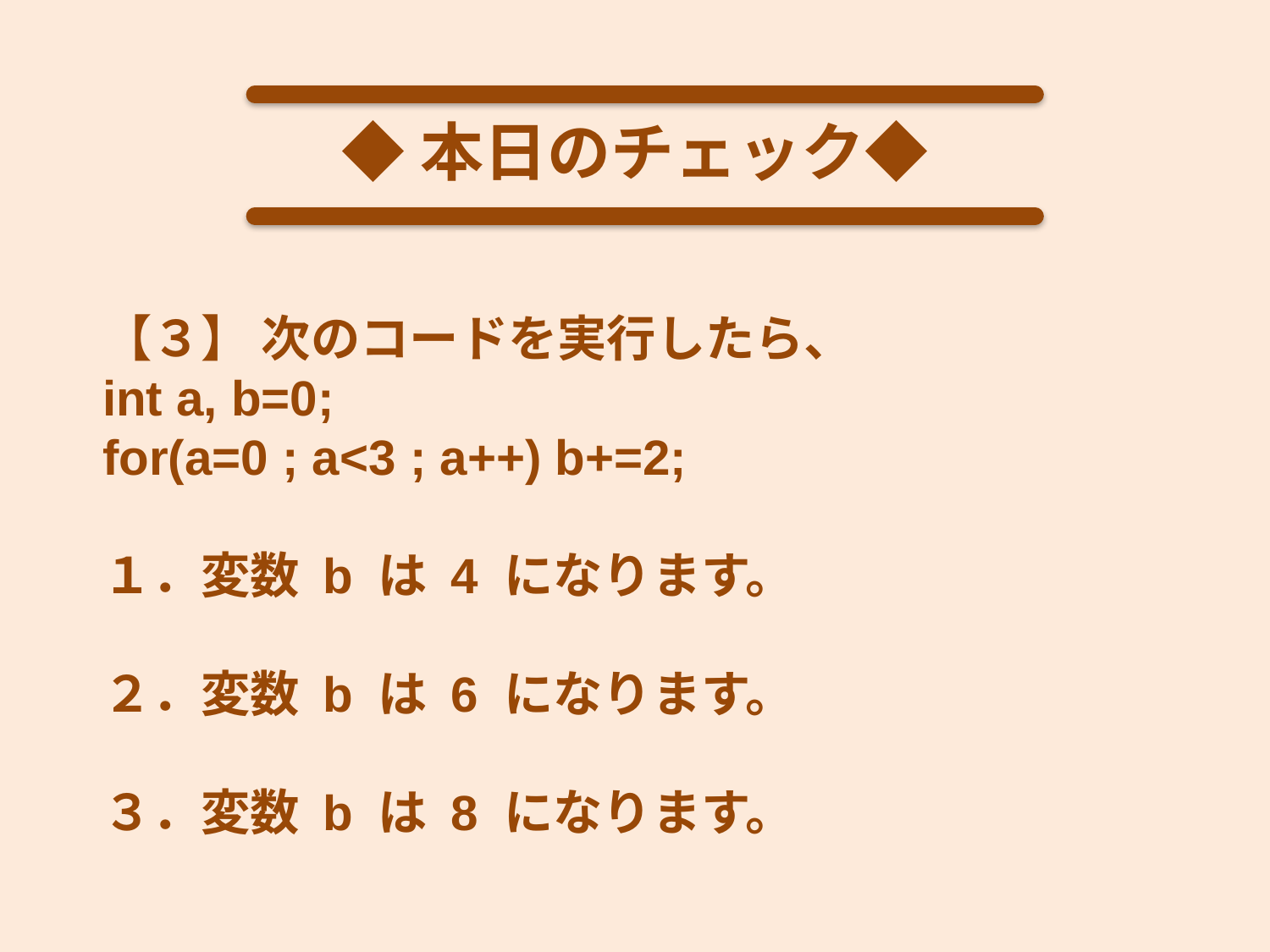

◆本日のチェック◆

【３】 次のコードを実行したら、
int a, b=0;
for(a=0 ; a<3 ; a++) b+=2;

１．変数 b は 4 になります。

２．変数 b は 6 になります。

３．変数 b は 8 になります。